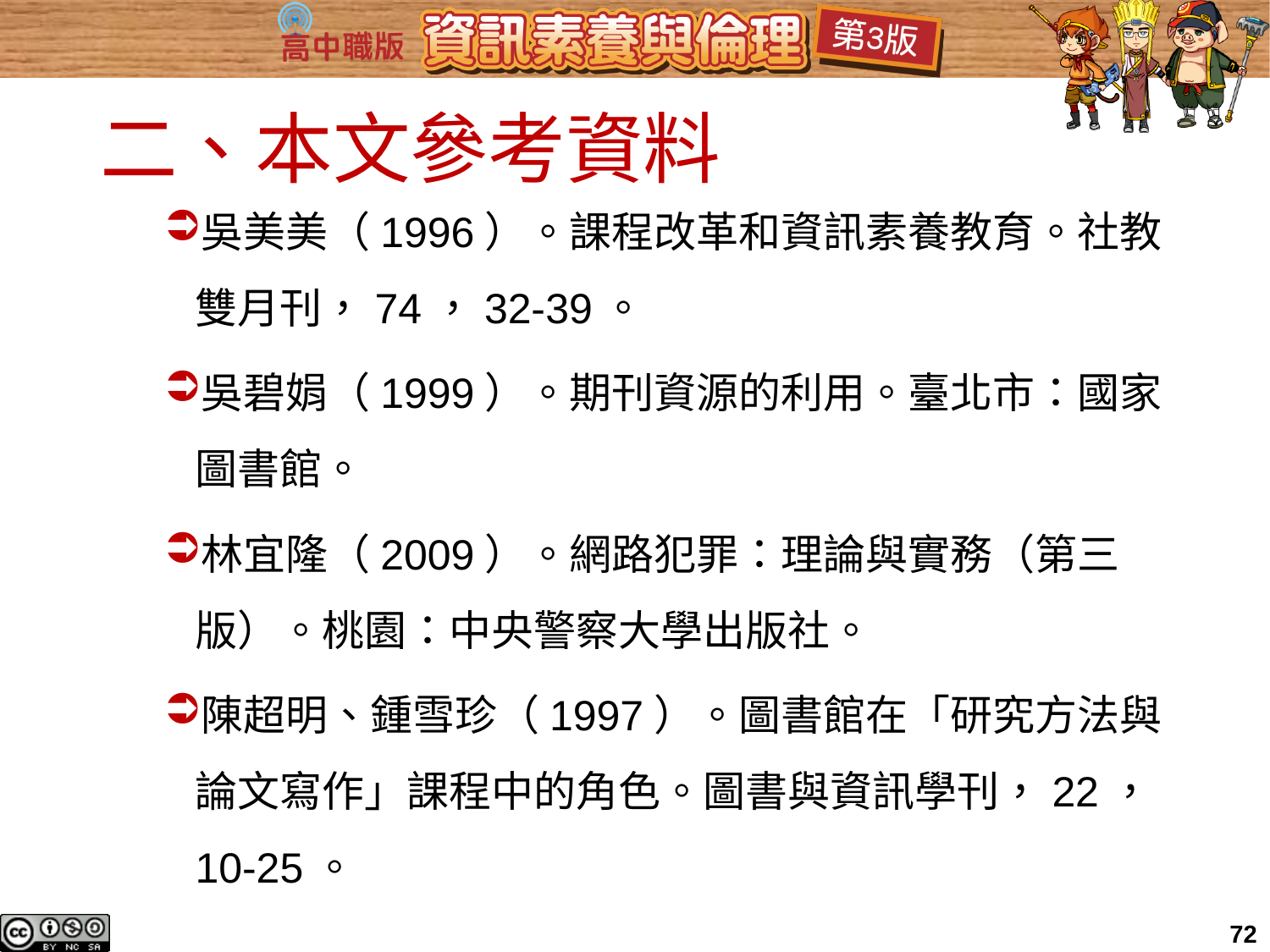

# 二、本文參考資料

吳美美（1996）。課程改革和資訊素養教育。社教雙月刊，74，32-39。
吳碧娟（1999）。期刊資源的利用。臺北市：國家圖書館。
林宜隆（2009）。網路犯罪：理論與實務（第三版）。桃園：中央警察大學出版社。
陳超明、鍾雪珍（1997）。圖書館在「研究方法與論文寫作」課程中的角色。圖書與資訊學刊，22，10-25。
72